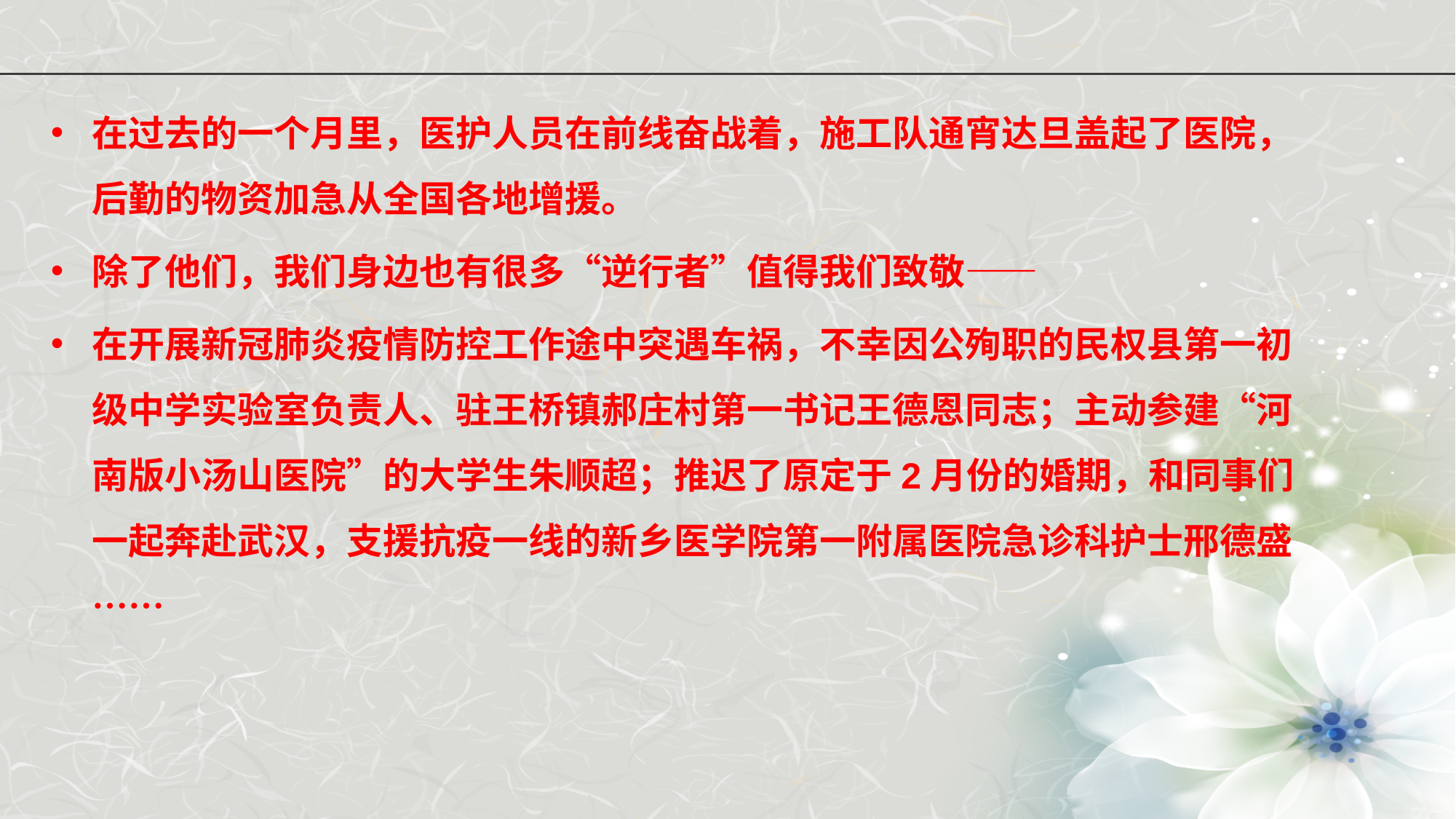

在过去的一个月里，医护人员在前线奋战着，施工队通宵达旦盖起了医院，后勤的物资加急从全国各地增援。
除了他们，我们身边也有很多“逆行者”值得我们致敬——
在开展新冠肺炎疫情防控工作途中突遇车祸，不幸因公殉职的民权县第一初级中学实验室负责人、驻王桥镇郝庄村第一书记王德恩同志；主动参建“河南版小汤山医院”的大学生朱顺超；推迟了原定于2月份的婚期，和同事们一起奔赴武汉，支援抗疫一线的新乡医学院第一附属医院急诊科护士邢德盛……